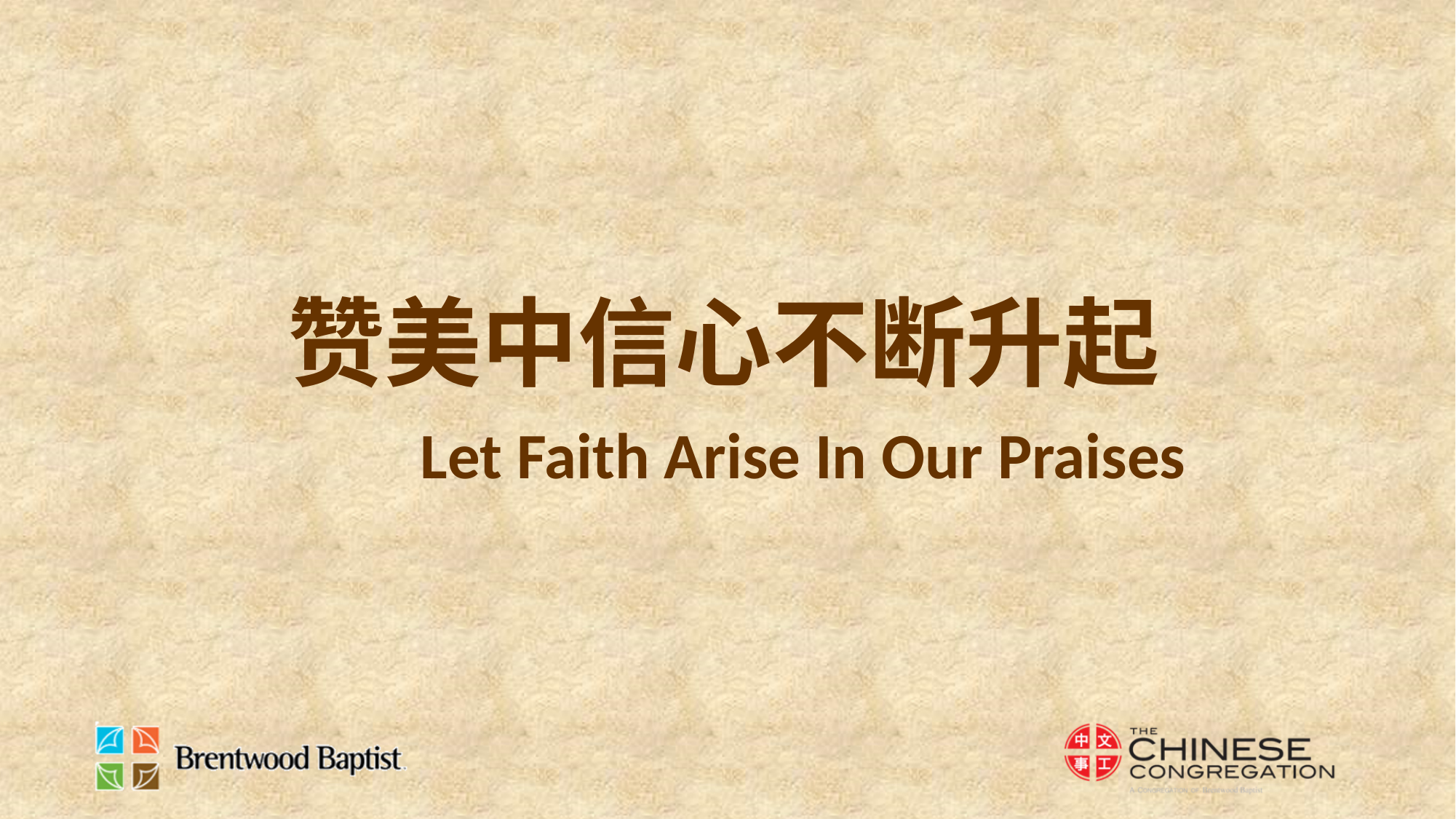

赞美中信心不断升起
Let Faith Arise In Our Praises